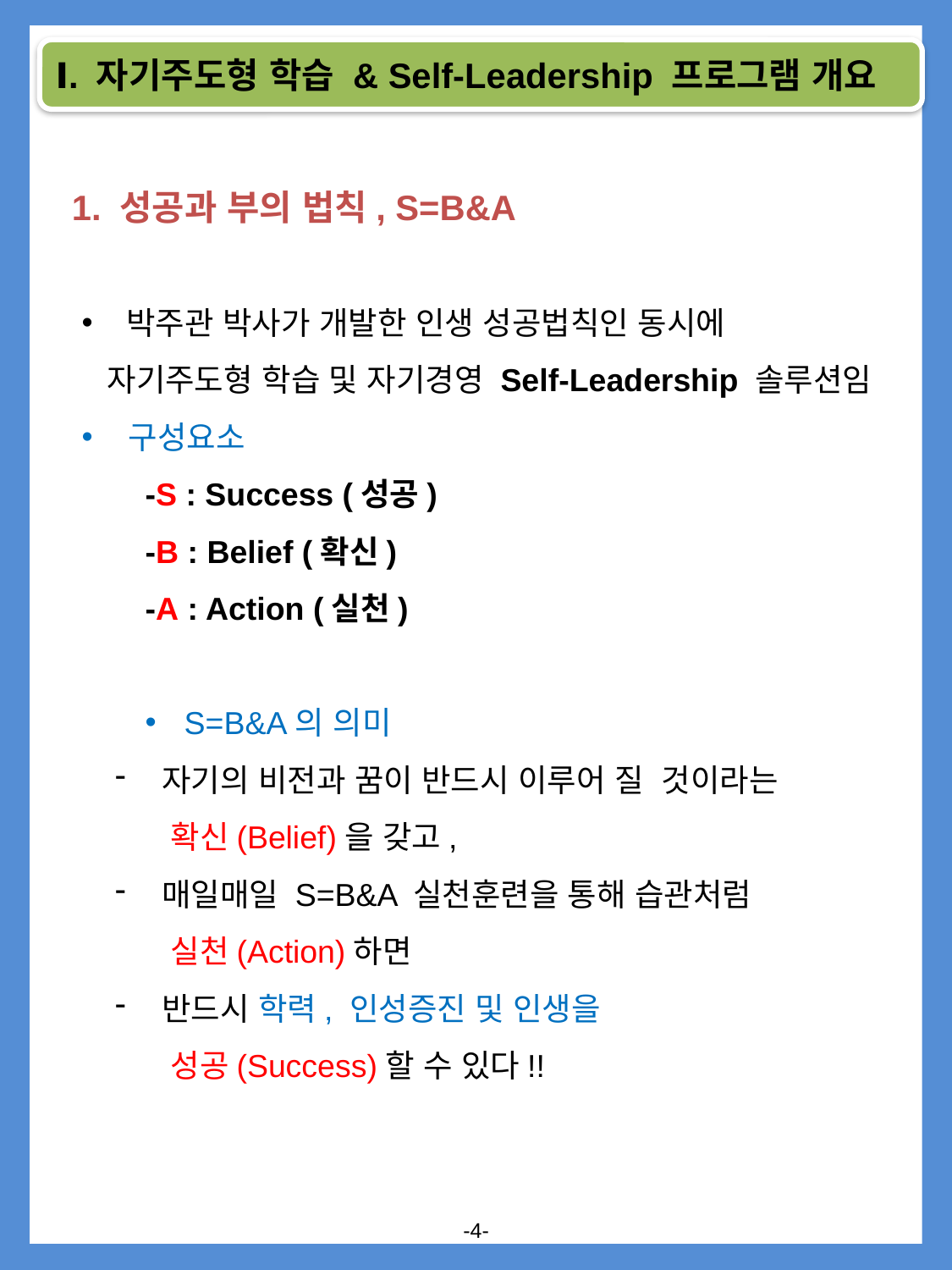

Ⅰ. 자기주도형 학습 & Self-Leadership 프로그램 개요

1. 성공과 부의 법칙, S=B&A
 박주관 박사가 개발한 인생 성공법칙인 동시에
  자기주도형 학습 및 자기경영 Self-Leadership 솔루션임
 구성요소
-S : Success (성공)
-B : Belief (확신)
-A : Action (실천)

 S=B&A의 의미
 자기의 비전과 꿈이 반드시 이루어 질  것이라는
  확신(Belief)을 갖고,
 매일매일 S=B&A 실천훈련을 통해 습관처럼
  실천(Action)하면
 반드시 학력, 인성증진 및 인생을
  성공(Success)할 수 있다!!